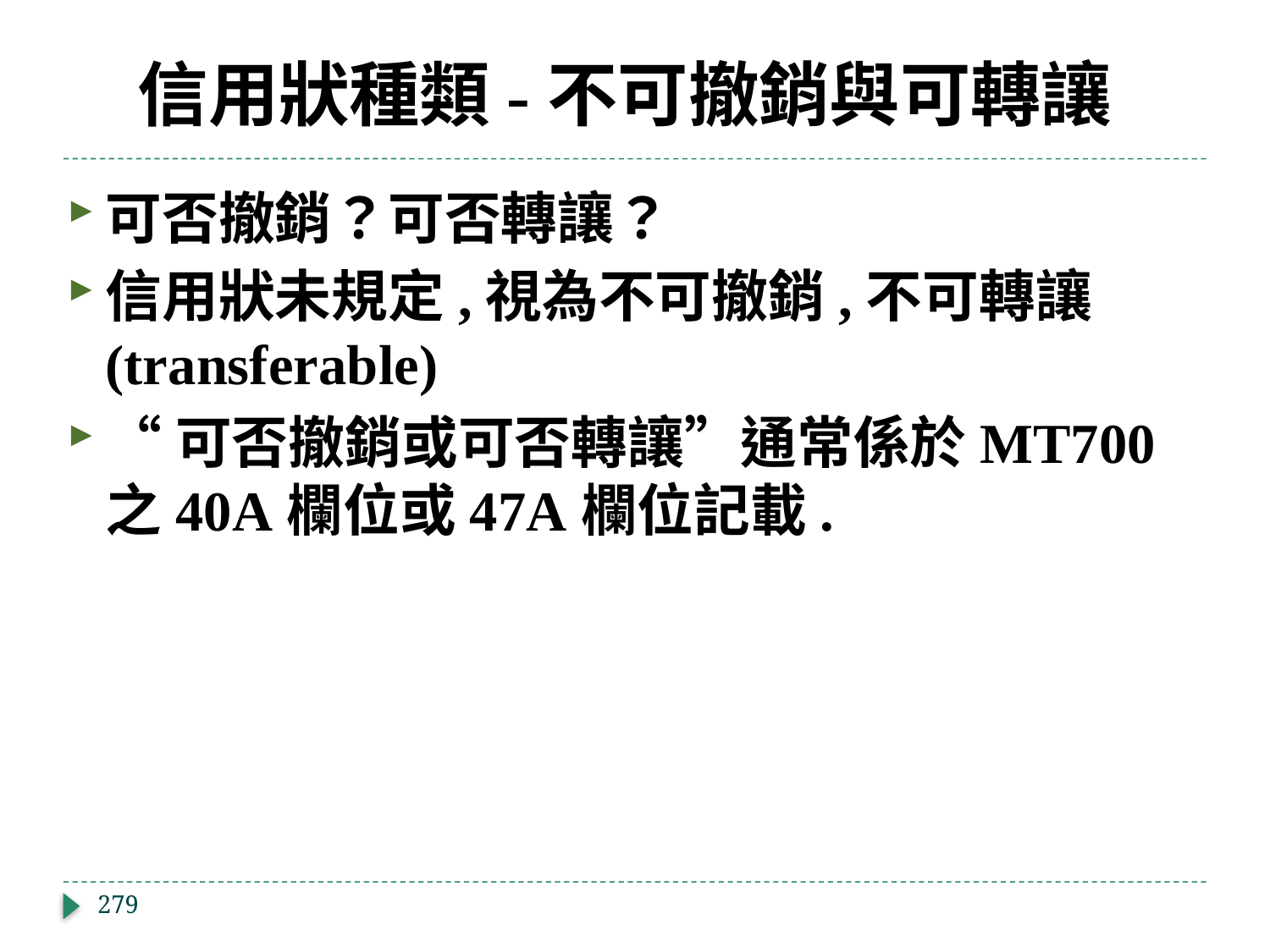

# 信用狀種類-不可撤銷與可轉讓
可否撤銷？可否轉讓？
信用狀未規定,視為不可撤銷,不可轉讓(transferable)
“可否撤銷或可否轉讓”通常係於MT700之40A欄位或47A欄位記載.
279